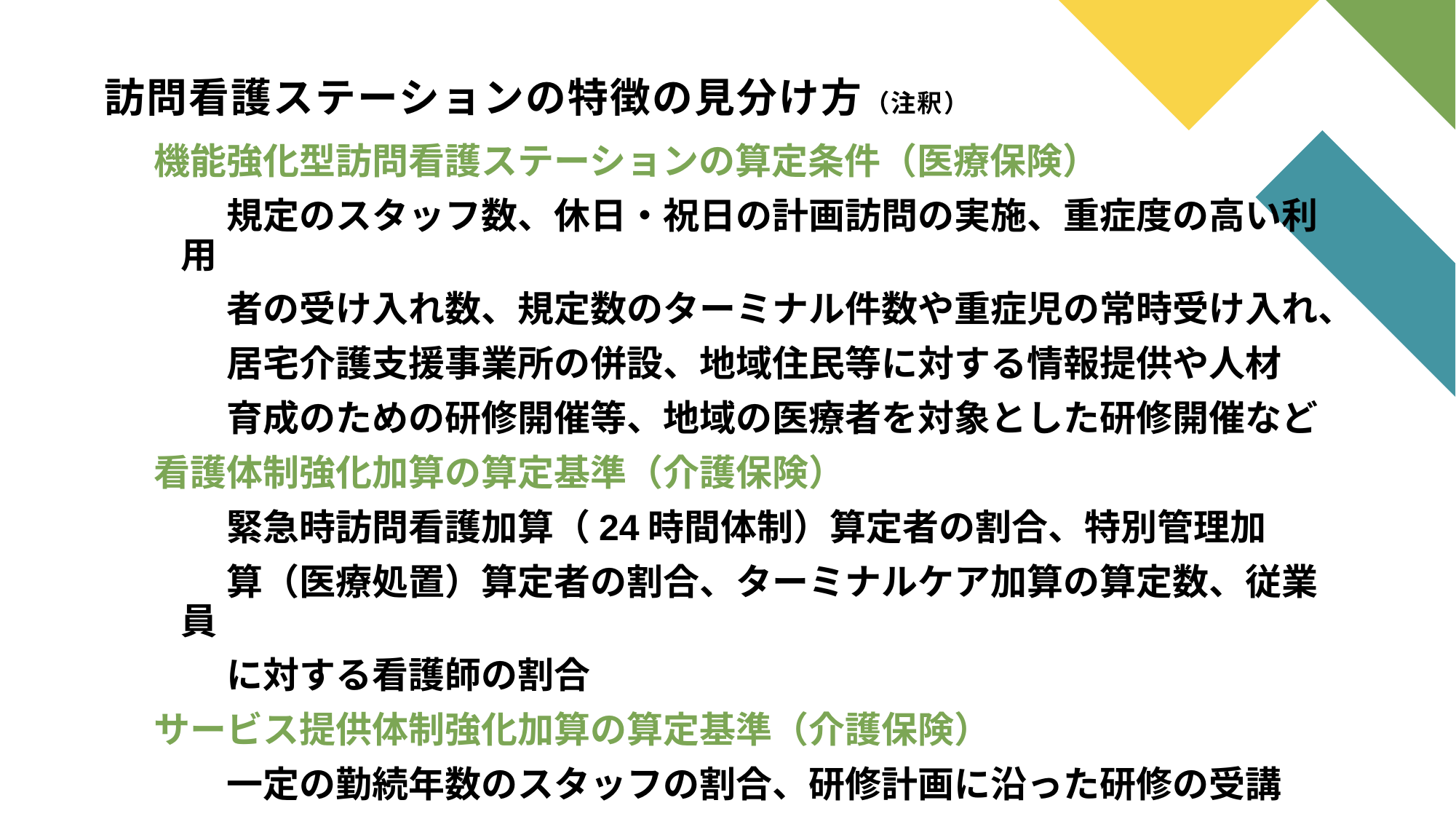

# 訪問看護ステーションの特徴の見分け方（注釈）
機能強化型訪問看護ステーションの算定条件（医療保険）
　　規定のスタッフ数、休日・祝日の計画訪問の実施、重症度の高い利用
　　者の受け入れ数、規定数のターミナル件数や重症児の常時受け入れ、
　　居宅介護支援事業所の併設、地域住民等に対する情報提供や人材
　　育成のための研修開催等、地域の医療者を対象とした研修開催など
看護体制強化加算の算定基準（介護保険）
　　緊急時訪問看護加算（24時間体制）算定者の割合、特別管理加
　　算（医療処置）算定者の割合、ターミナルケア加算の算定数、従業員
　　に対する看護師の割合
サービス提供体制強化加算の算定基準（介護保険）
　　一定の勤続年数のスタッフの割合、研修計画に沿った研修の受講
　　定期的な健康診断　定期的なケースカンファレンスの実施